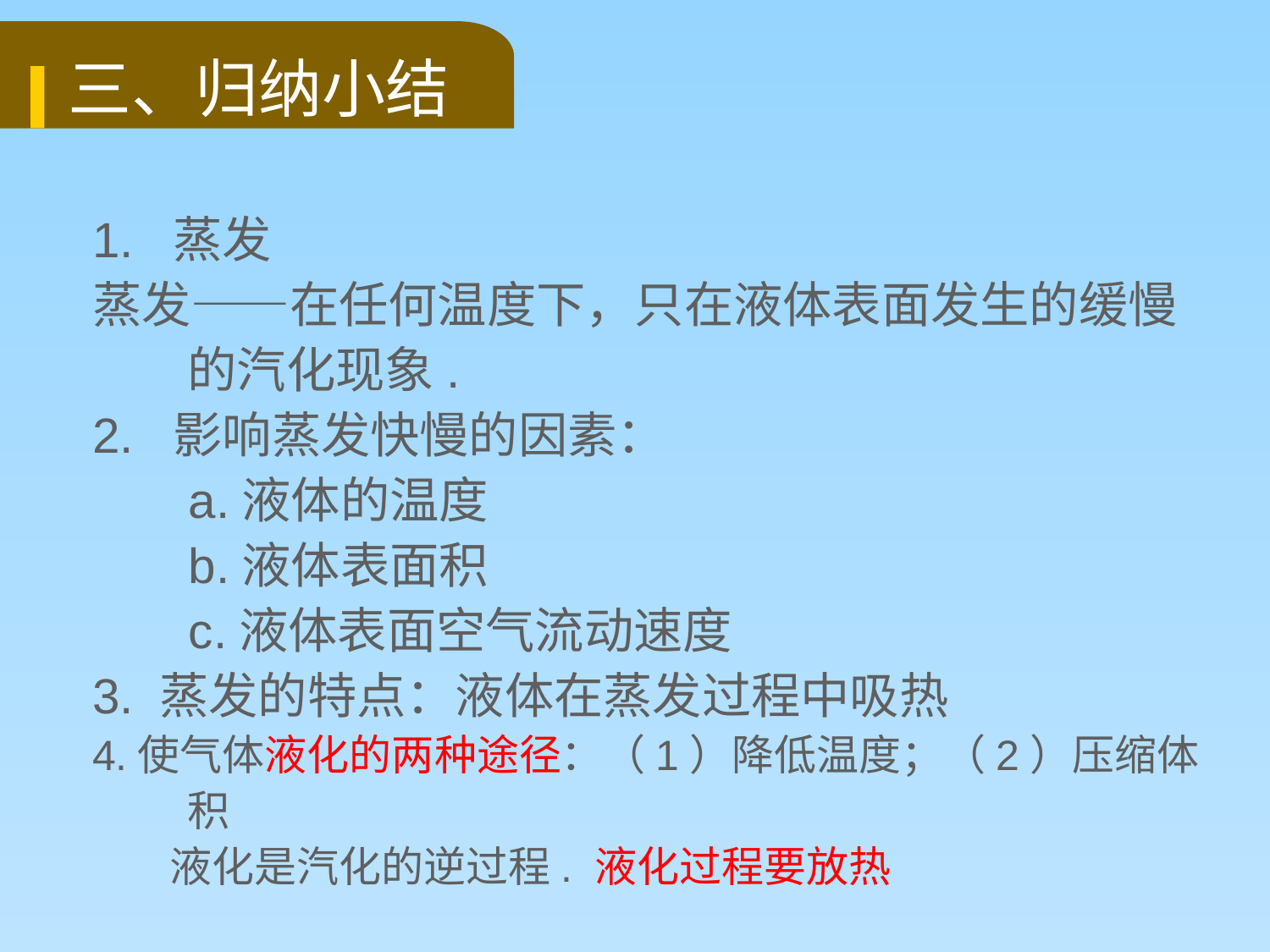

三、归纳小结

1.  蒸发
蒸发——在任何温度下，只在液体表面发生的缓慢的汽化现象.
2.  影响蒸发快慢的因素：
       a.液体的温度
       b.液体表面积
       c.液体表面空气流动速度
3. 蒸发的特点：液体在蒸发过程中吸热
4.使气体液化的两种途径：（1）降低温度；（2）压缩体积
       液化是汽化的逆过程. 液化过程要放热